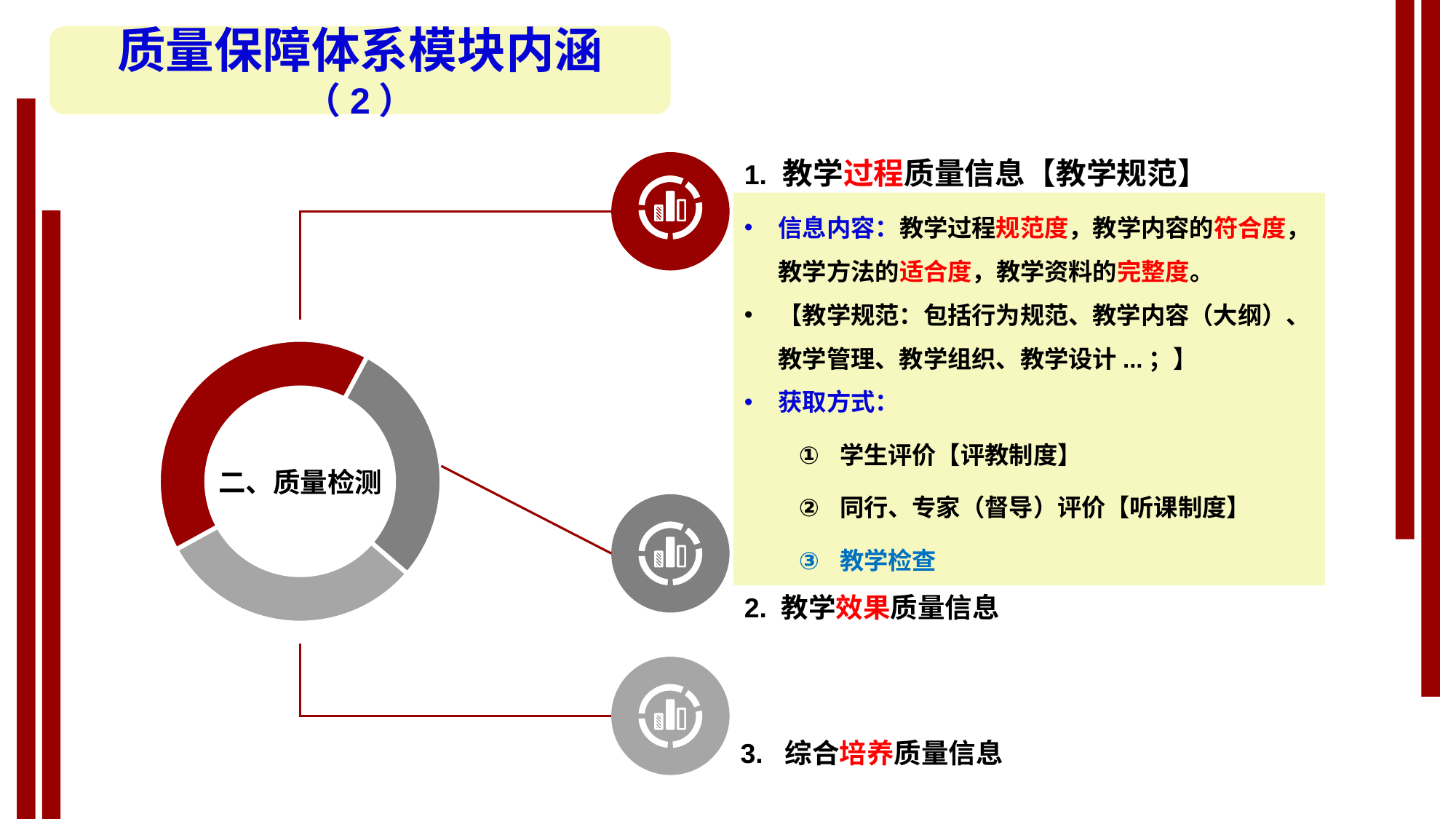

质量保障体系模块内涵（2）
1. 教学过程质量信息【教学规范】

信息内容：教学过程规范度，教学内容的符合度，教学方法的适合度，教学资料的完整度。
【教学规范：包括行为规范、教学内容（大纲）、教学管理、教学组织、教学设计...；】
获取方式：
学生评价【评教制度】
同行、专家（督导）评价【听课制度】
教学检查
二、质量检测

2. 教学效果质量信息

3.  综合培养质量信息